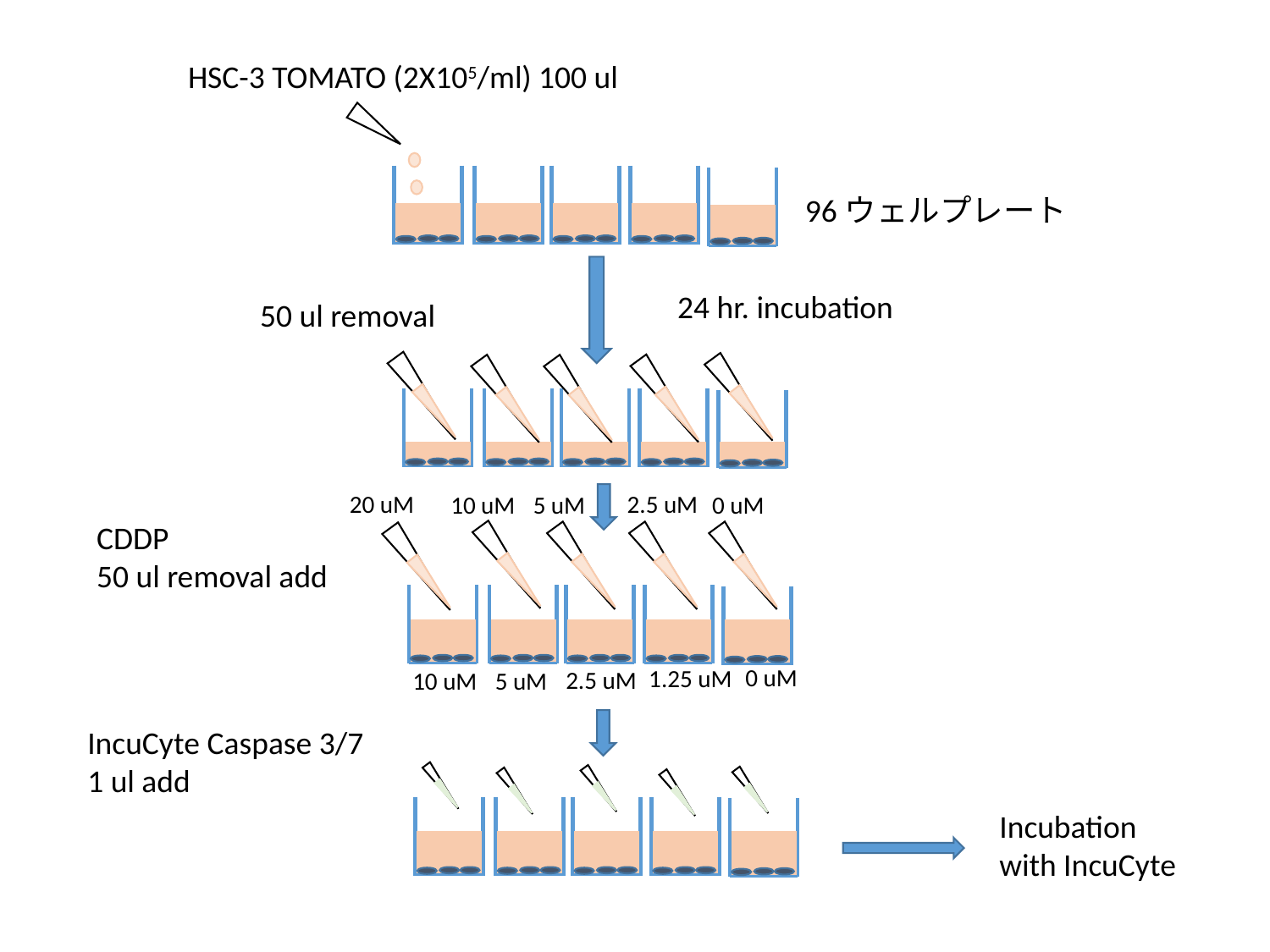

HSC-3 TOMATO (2X105/ml) 100 ul

96ウェルプレート
24 hr. incubation
50 ul removal

20 uM
2.5 uM
10 uM
5 uM
0 uM

CDDP
50 ul removal add

0 uM
1.25 uM
2.5 uM
10 uM
5 uM

IncuCyte Caspase 3/7
1 ul add

Incubation with IncuCyte